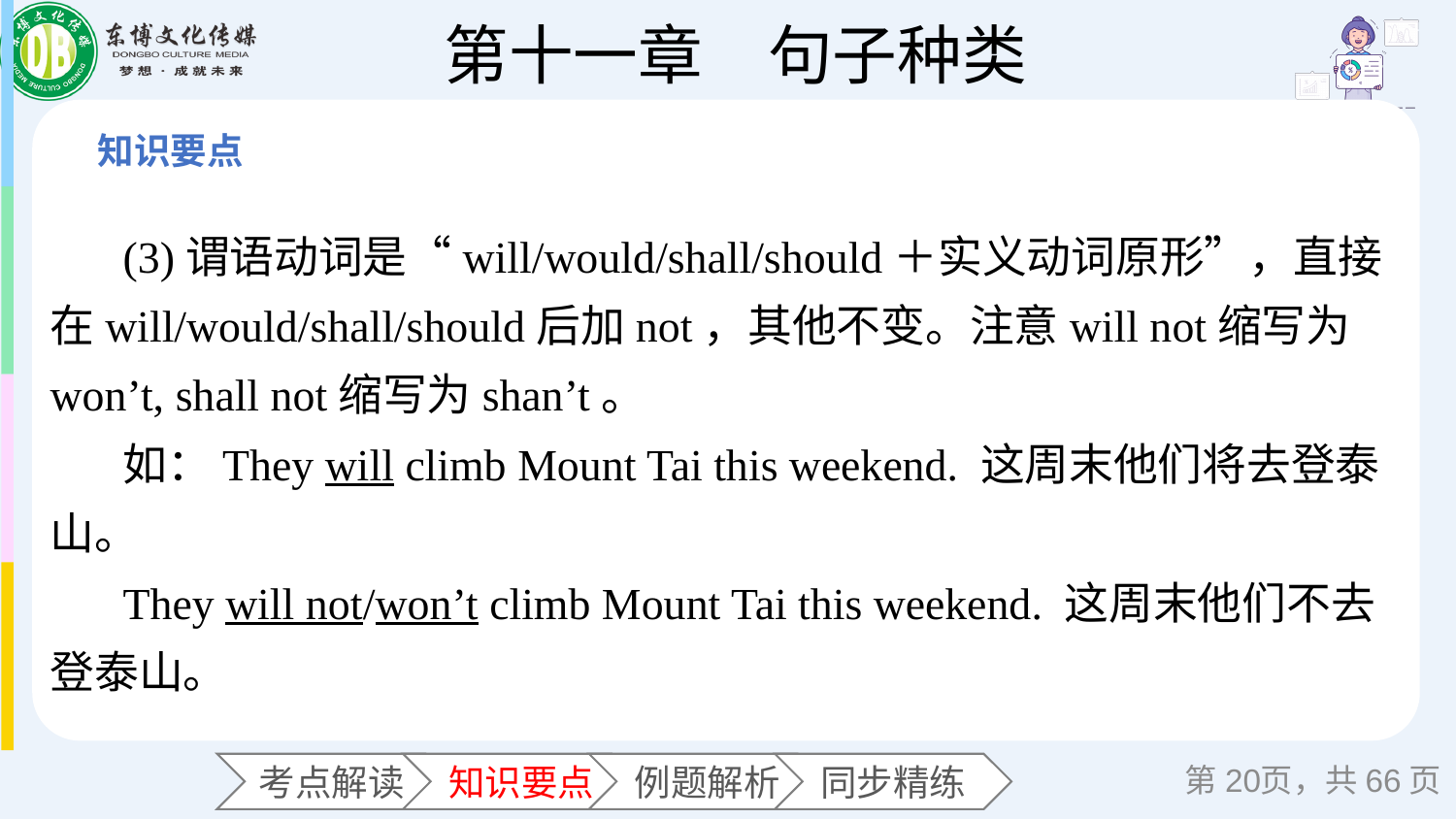

(3)谓语动词是“will/would/shall/should＋实义动词原形”，直接在will/would/shall/should后加not，其他不变。注意will not缩写为won’t, shall not缩写为shan’t。
如：They will climb Mount Tai this weekend. 这周末他们将去登泰山。
They will not/won’t climb Mount Tai this weekend. 这周末他们不去登泰山。
第20页，共66页